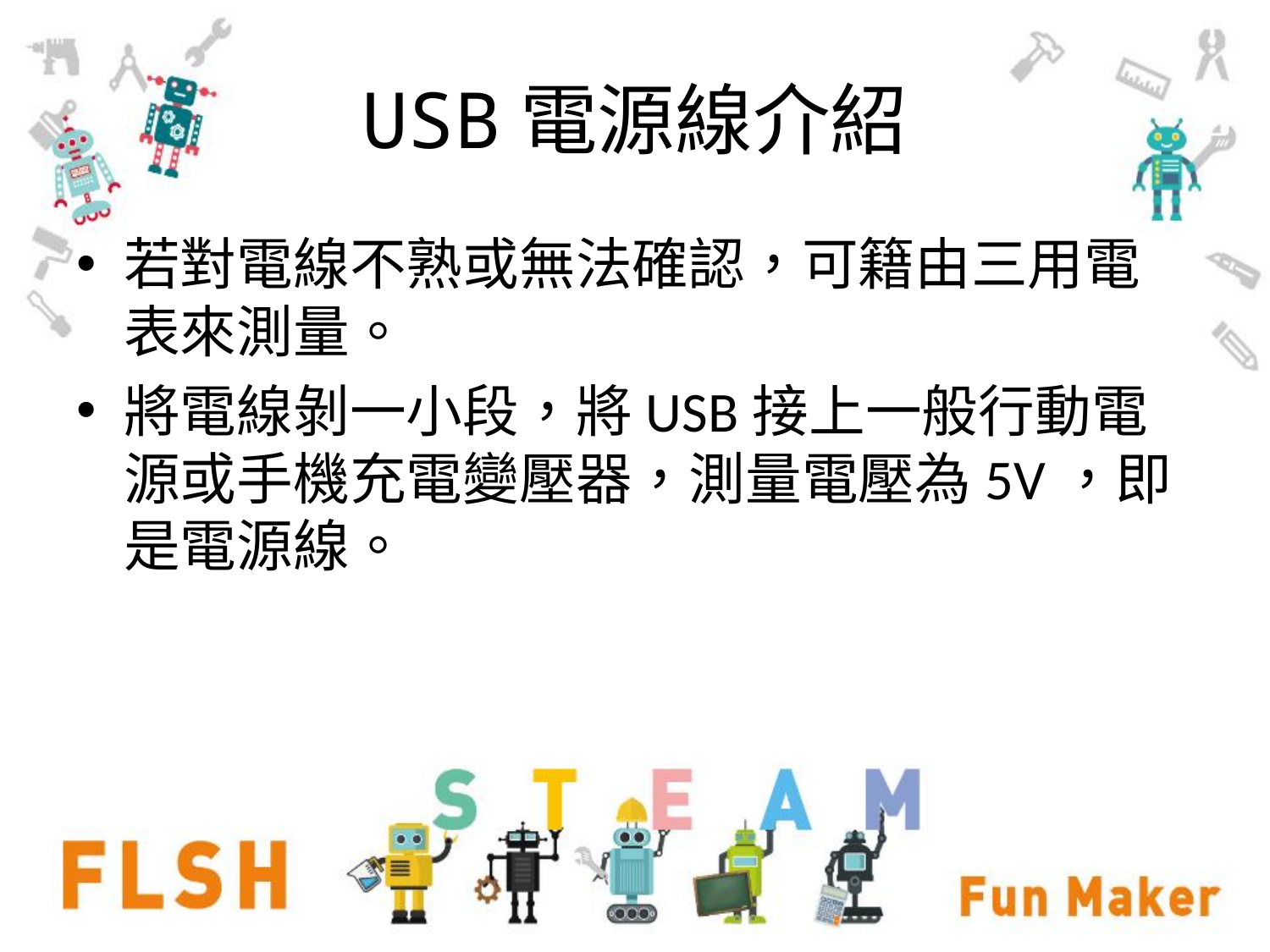

# USB電源線介紹
若對電線不熟或無法確認，可籍由三用電表來測量。
將電線剝一小段，將USB接上一般行動電源或手機充電變壓器，測量電壓為5V，即是電源線。